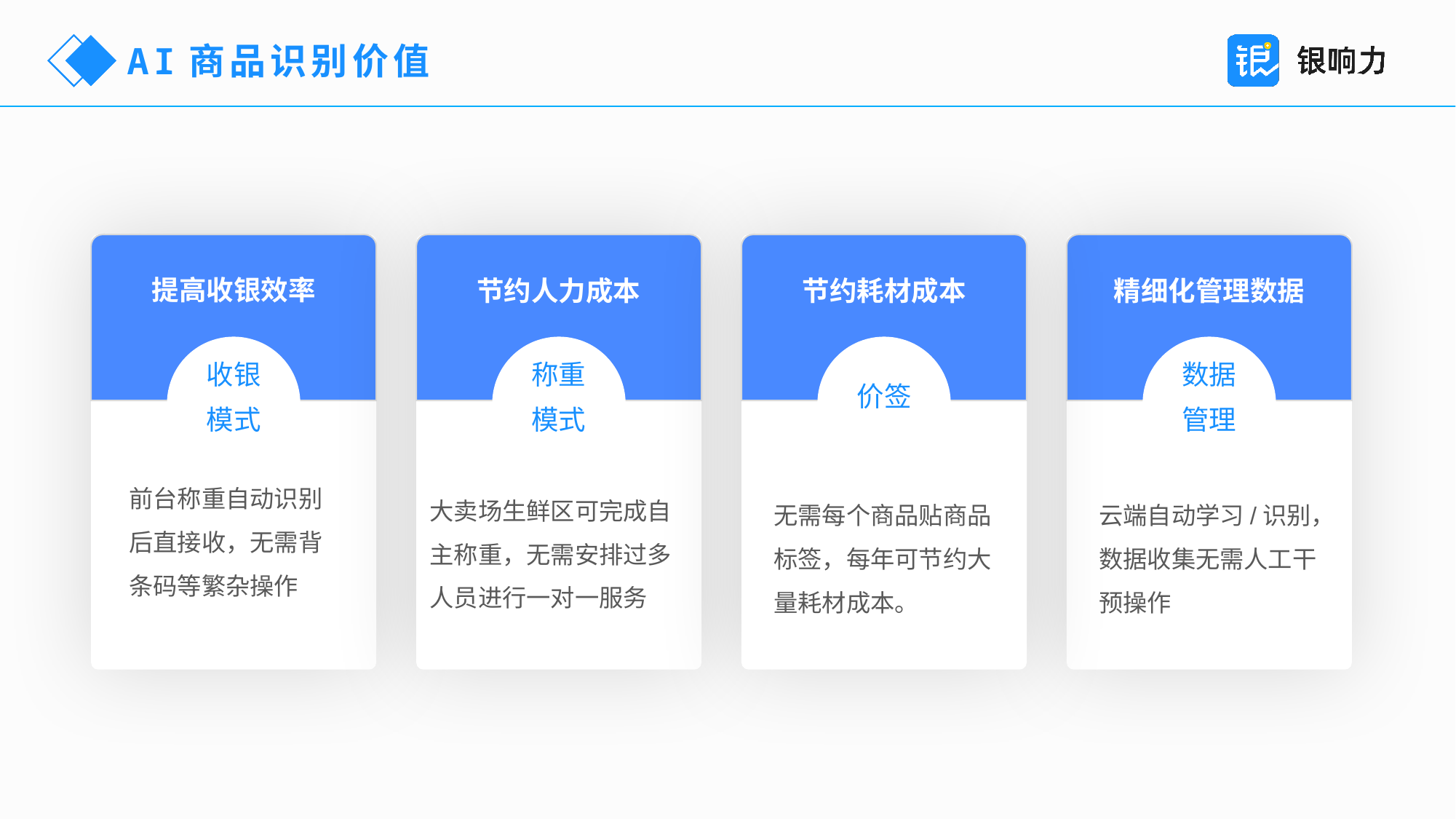

AI商品识别价值

节约人力成本

称重
模式
大卖场生鲜区可完成自主称重，无需安排过多人员进行一对一服务

节约耗材成本

价签
无需每个商品贴商品标签，每年可节约大量耗材成本。

精细化管理数据

数据
管理
云端自动学习/识别，数据收集无需人工干预操作

提高收银效率

收银
模式
前台称重自动识别后直接收，无需背条码等繁杂操作